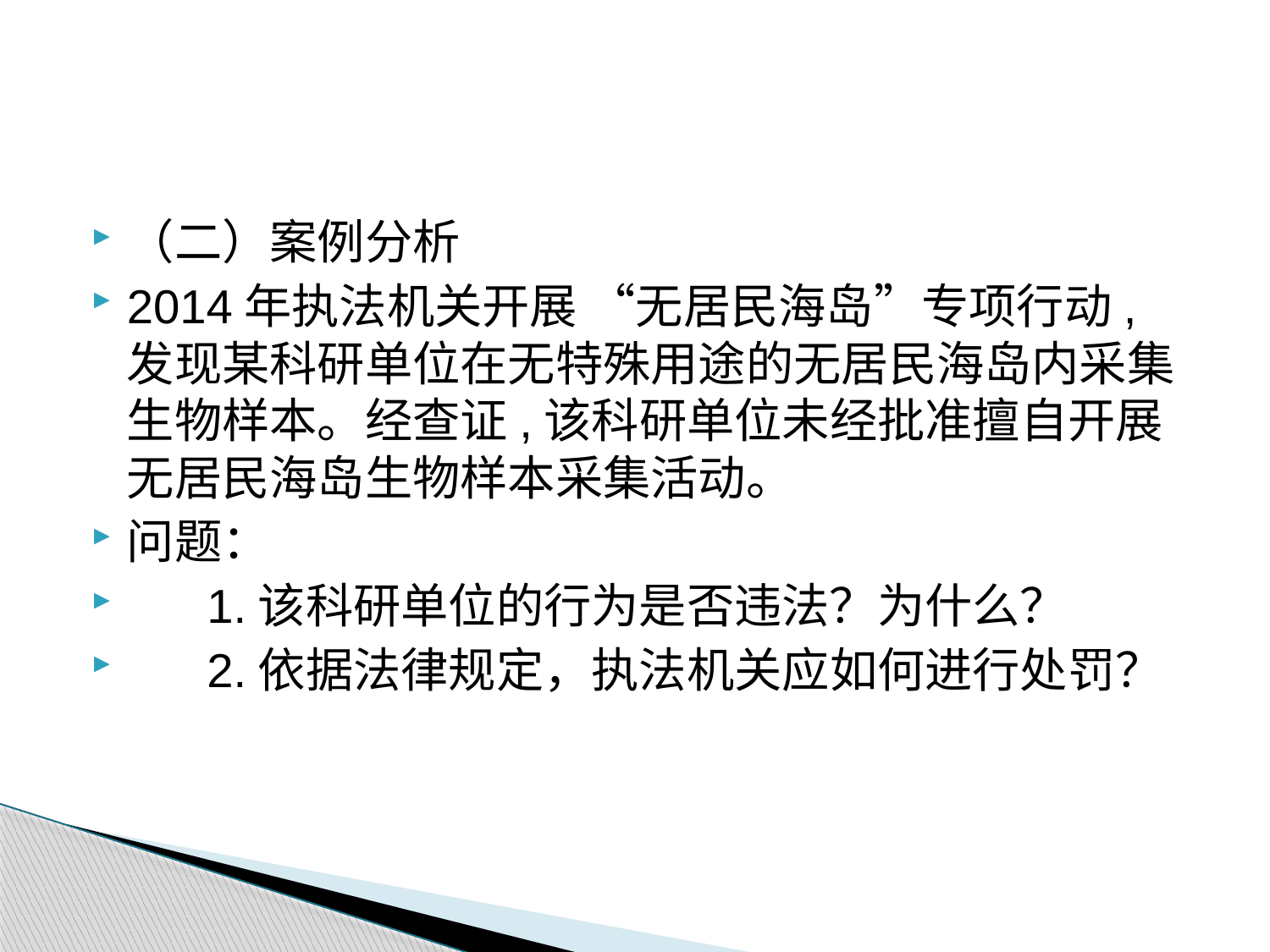

#
（二）案例分析
2014年执法机关开展 “无居民海岛”专项行动,发现某科研单位在无特殊用途的无居民海岛内采集生物样本。经查证,该科研单位未经批准擅自开展无居民海岛生物样本采集活动。
问题：
      1.该科研单位的行为是否违法？为什么？
      2.依据法律规定，执法机关应如何进行处罚？